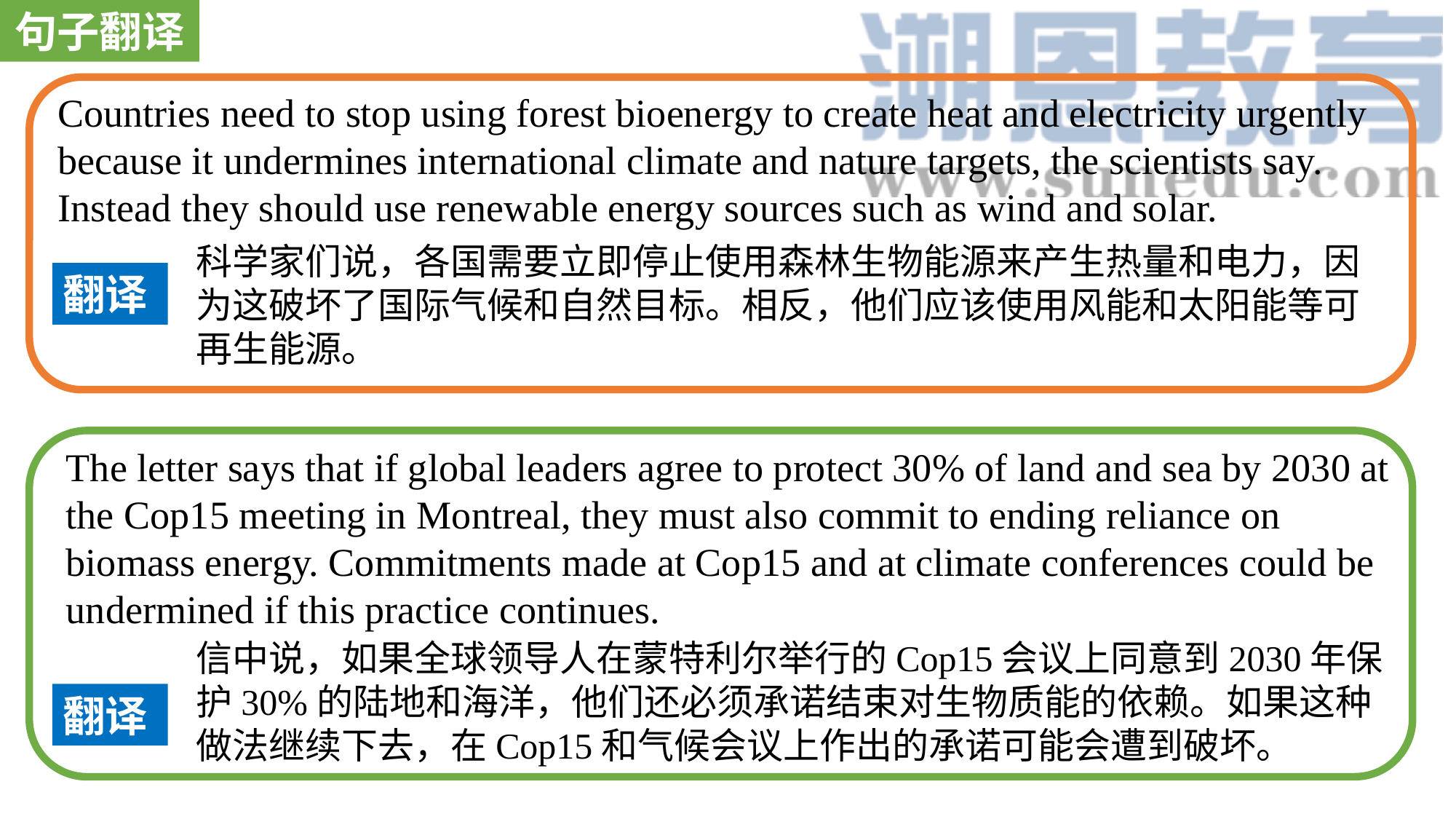

句子翻译

Countries need to stop using forest bioenergy to create heat and electricity urgently because it undermines international climate and nature targets, the scientists say. Instead they should use renewable energy sources such as wind and solar.
科学家们说，各国需要立即停止使用森林生物能源来产生热量和电力，因为这破坏了国际气候和自然目标。相反，他们应该使用风能和太阳能等可再生能源。
翻译

The letter says that if global leaders agree to protect 30% of land and sea by 2030 at the Cop15 meeting in Montreal, they must also commit to ending reliance on biomass energy. Commitments made at Cop15 and at climate conferences could be undermined if this practice continues.
信中说，如果全球领导人在蒙特利尔举行的Cop15会议上同意到2030年保护30%的陆地和海洋，他们还必须承诺结束对生物质能的依赖。如果这种做法继续下去，在Cop15和气候会议上作出的承诺可能会遭到破坏。
翻译